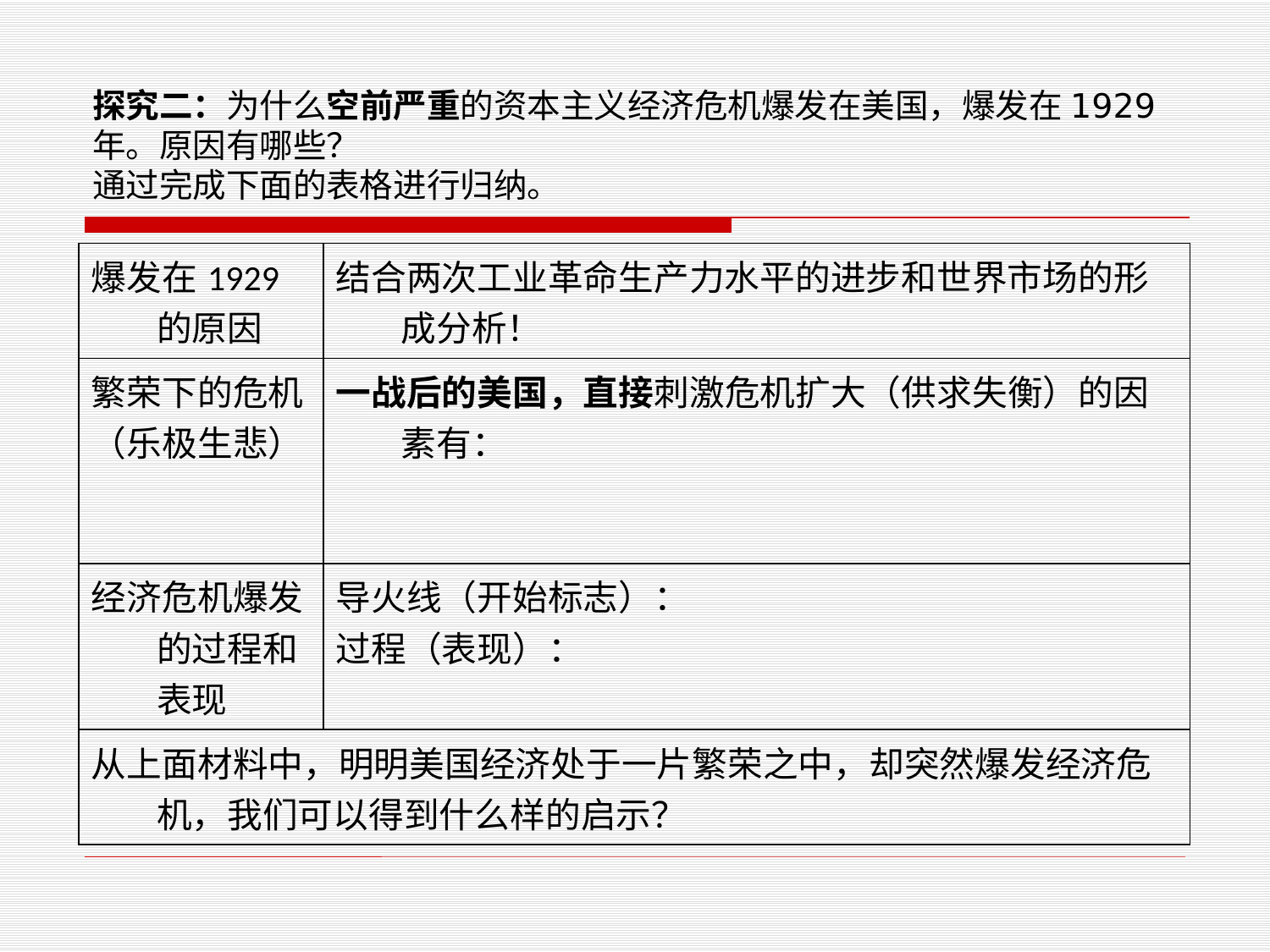

# 探究二：为什么空前严重的资本主义经济危机爆发在美国，爆发在1929年。原因有哪些？ 通过完成下面的表格进行归纳。
| 爆发在1929的原因 | 结合两次工业革命生产力水平的进步和世界市场的形成分析！ |
| --- | --- |
| 繁荣下的危机 （乐极生悲） | 一战后的美国，直接刺激危机扩大（供求失衡）的因素有： |
| 经济危机爆发的过程和表现 | 导火线（开始标志）： 过程（表现）： |
| 从上面材料中，明明美国经济处于一片繁荣之中，却突然爆发经济危机，我们可以得到什么样的启示？ |  |